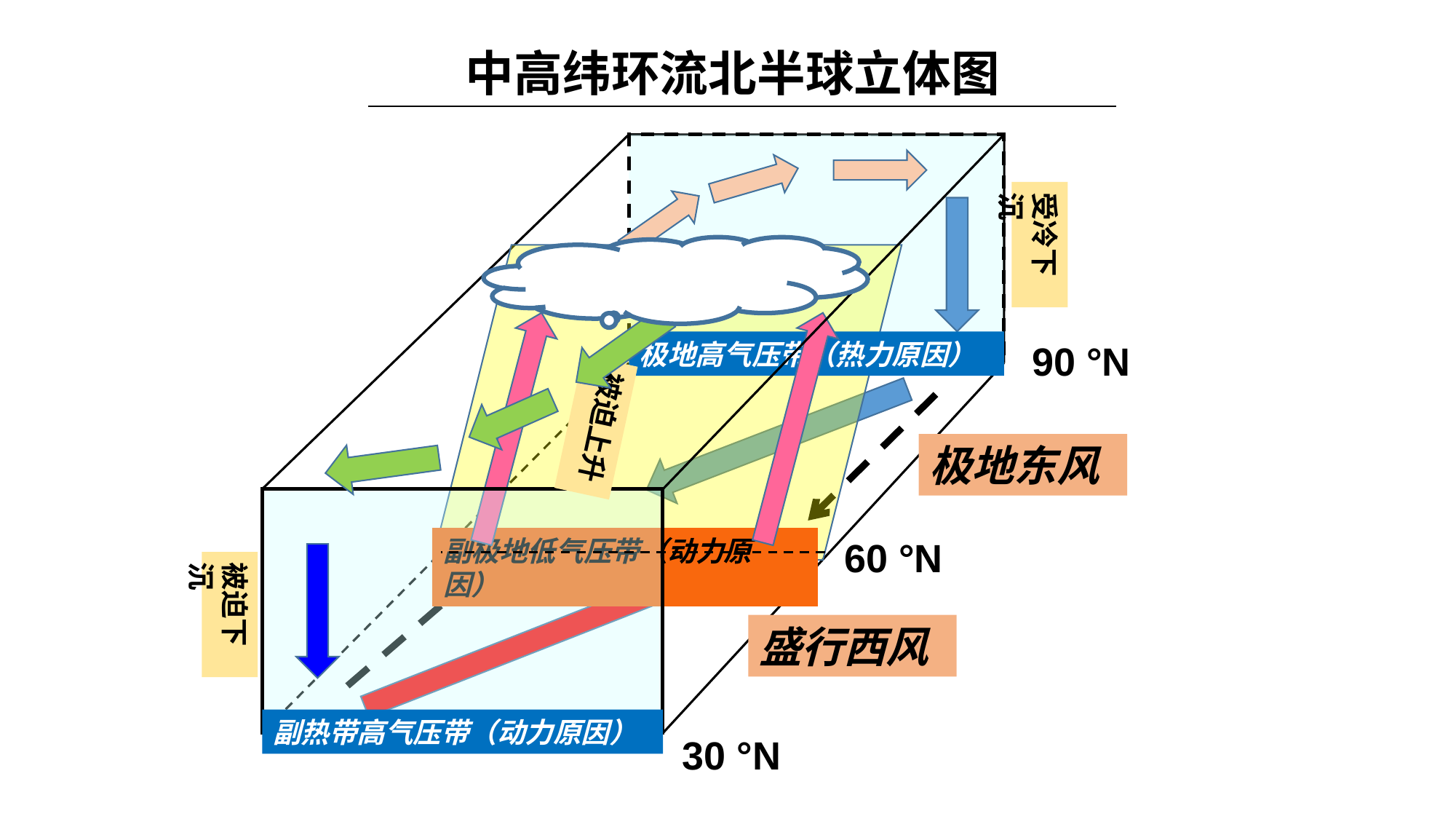

# 中高纬环流北半球立体图

受冷下沉

90 °N
极地高气压带（热力原因）
被迫上升

极地东风

60 °N
副极地低气压带（动力原因）

被迫下沉

盛行西风
副热带高气压带（动力原因）
30 °N